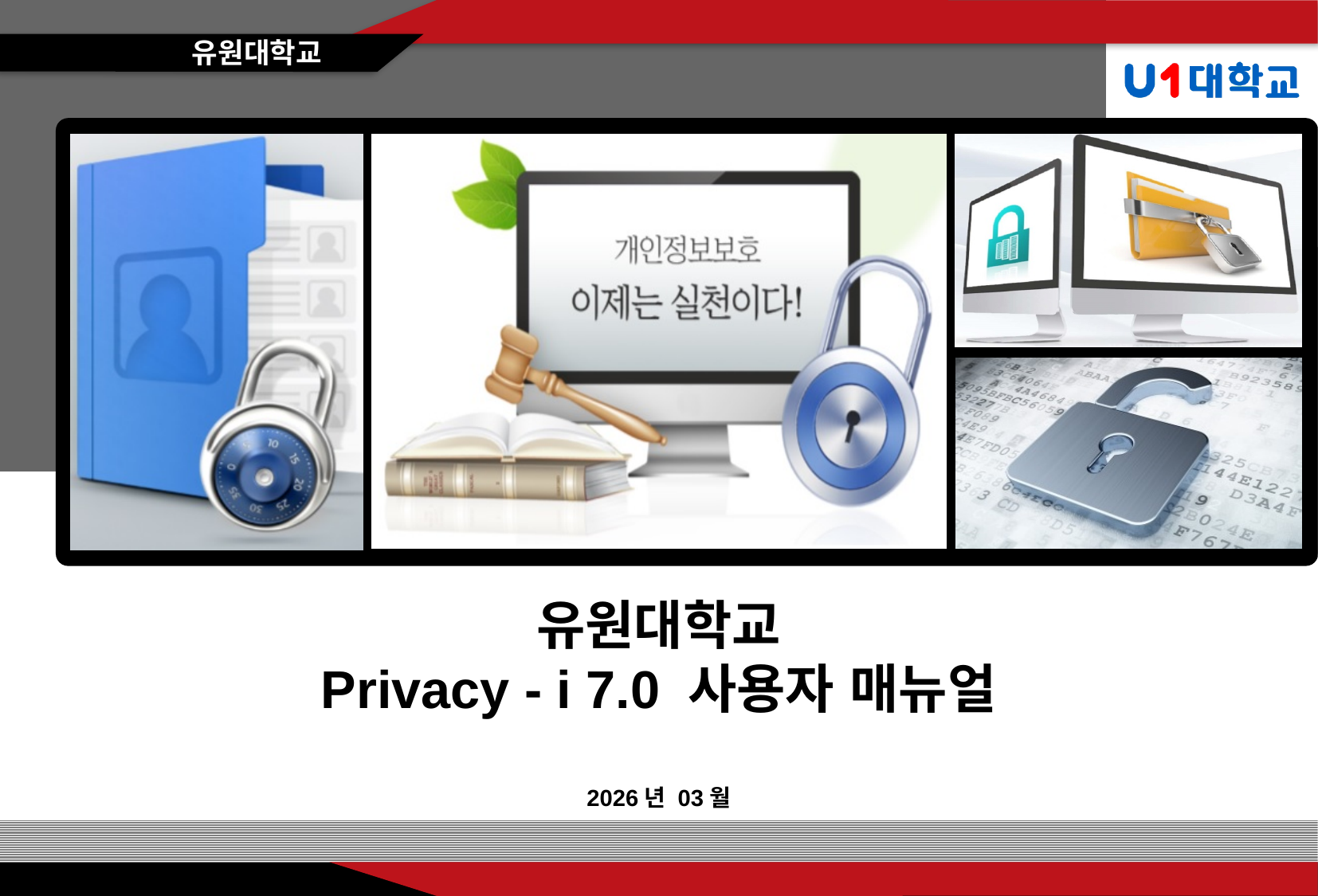

유원대학교
Privacy - i 7.0 사용자 매뉴얼

2026년 03월